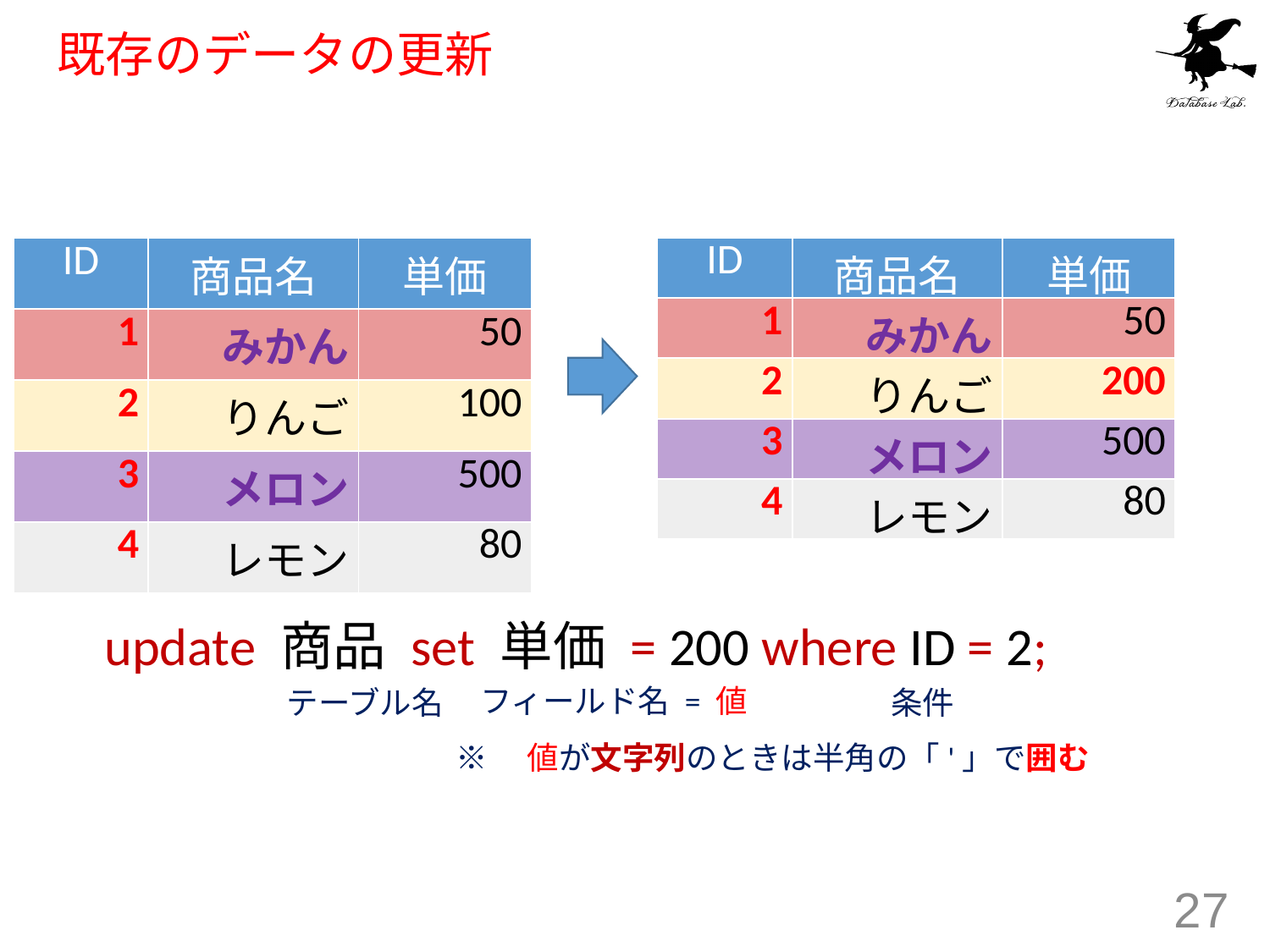

# 既存のデータの更新
| ID | 商品名 | 単価 |
| --- | --- | --- |
| 1 | みかん | 50 |
| 2 | りんご | 200 |
| 3 | メロン | 500 |
| 4 | レモン | 80 |
| ID | 商品名 | 単価 |
| --- | --- | --- |
| 1 | みかん | 50 |
| 2 | りんご | 100 |
| 3 | メロン | 500 |
| 4 | レモン | 80 |

update 商品 set 単価 = 200 where ID = 2;
フィールド名 = 値
条件
テーブル名
※　値が文字列のときは半角の「'」で囲む
27